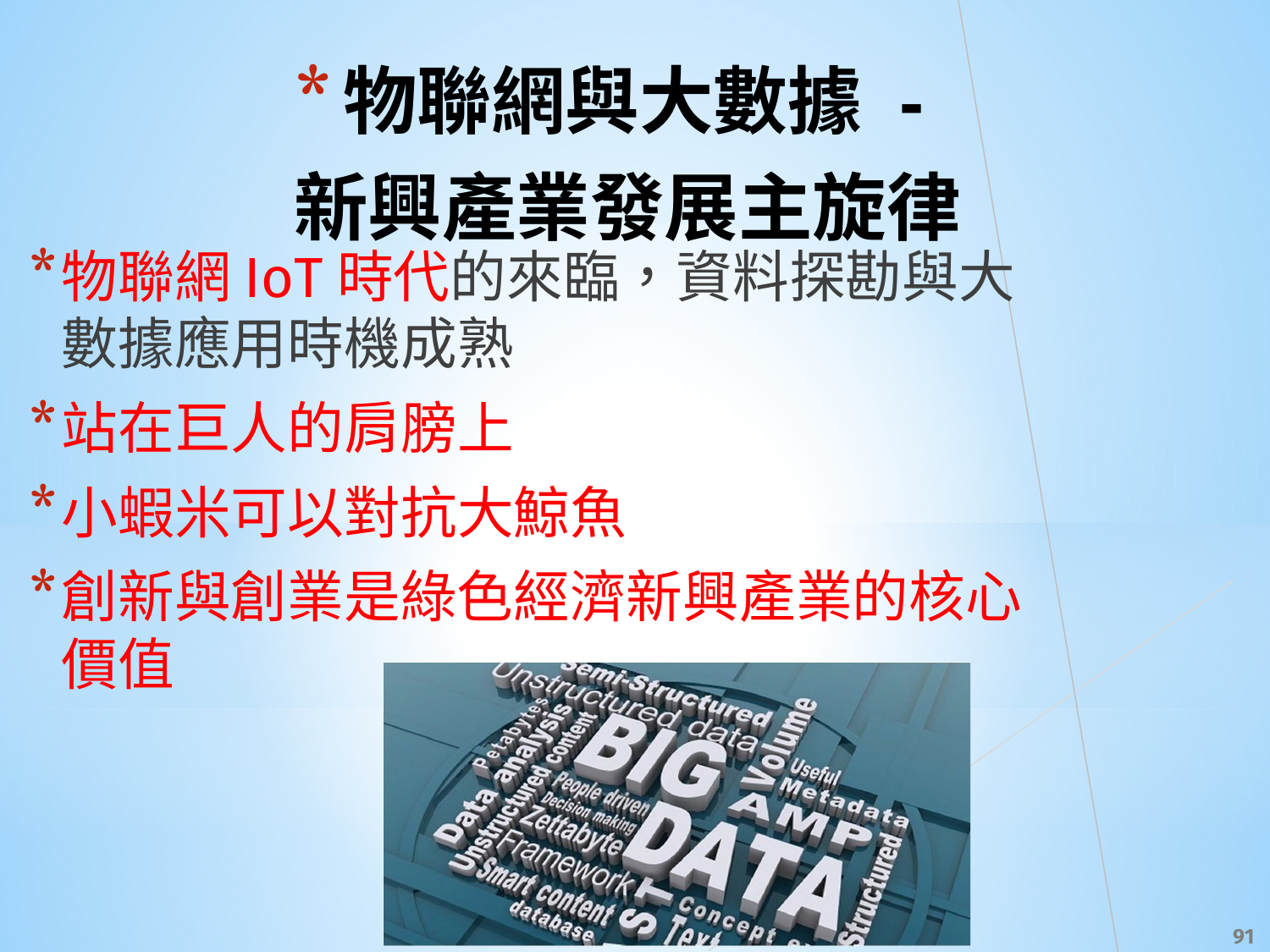

# 物聯網與大數據 - 新興產業發展主旋律
物聯網IoT時代的來臨，資料探勘與大數據應用時機成熟
站在巨人的肩膀上
小蝦米可以對抗大鯨魚
創新與創業是綠色經濟新興產業的核心價值

91